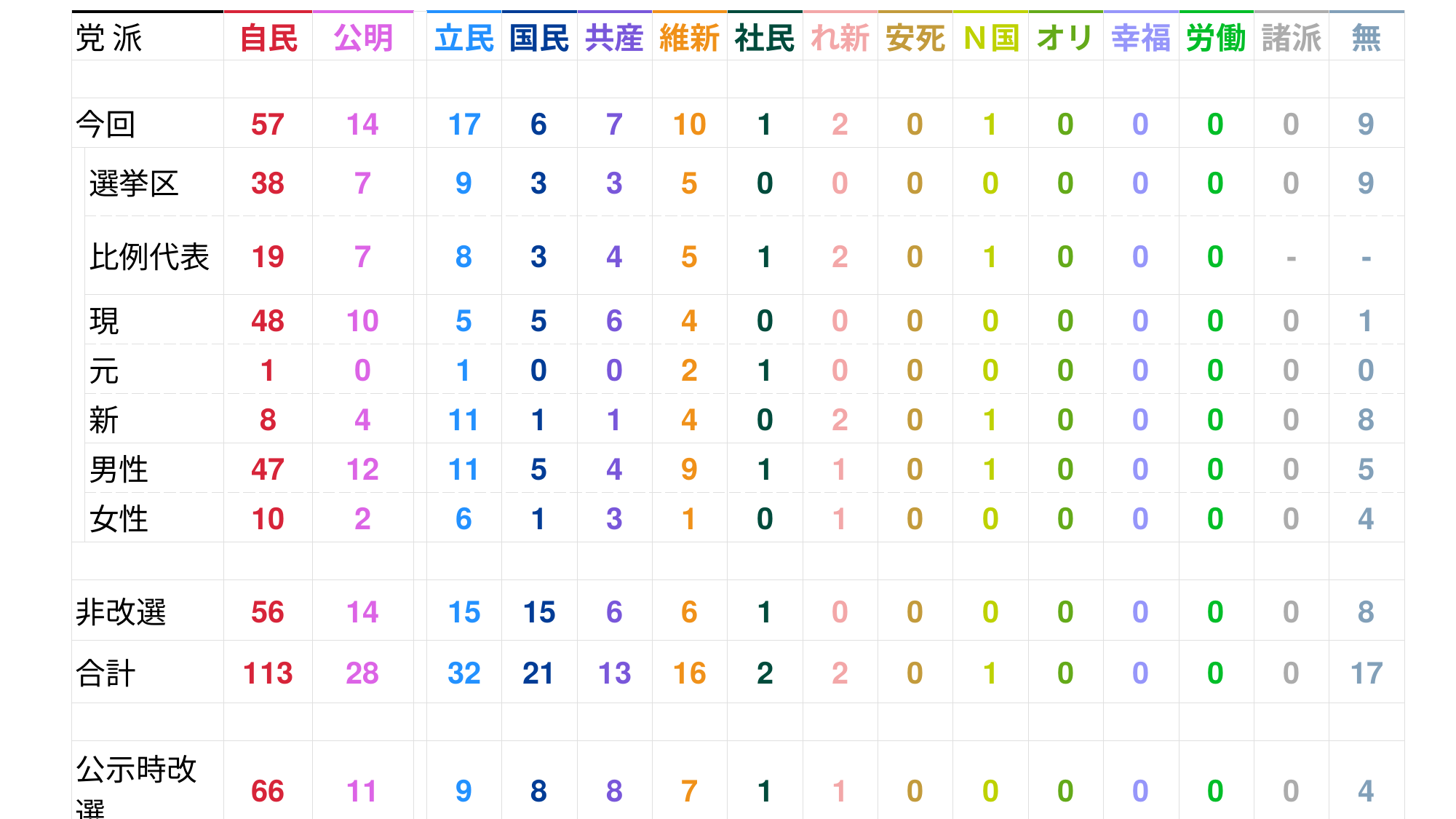

| 党 派 |  | 自民 | 公明 |  | 立民 | 国民 | 共産 | 維新 | 社民 | れ新 | 安死 | Ｎ国 | オリ | 幸福 | 労働 | 諸派 | 無 |
| --- | --- | --- | --- | --- | --- | --- | --- | --- | --- | --- | --- | --- | --- | --- | --- | --- | --- |
|  |  |  |  |  |  |  |  |  |  |  |  |  |  |  |  |  |  |
| 今回 |  | 57 | 14 |  | 17 | 6 | 7 | 10 | 1 | 2 | 0 | 1 | 0 | 0 | 0 | 0 | 9 |
|  | 選挙区 | 38 | 7 |  | 9 | 3 | 3 | 5 | 0 | 0 | 0 | 0 | 0 | 0 | 0 | 0 | 9 |
|  | 比例代表 | 19 | 7 |  | 8 | 3 | 4 | 5 | 1 | 2 | 0 | 1 | 0 | 0 | 0 | ‐ | ‐ |
|  | 現 | 48 | 10 |  | 5 | 5 | 6 | 4 | 0 | 0 | 0 | 0 | 0 | 0 | 0 | 0 | 1 |
|  | 元 | 1 | 0 |  | 1 | 0 | 0 | 2 | 1 | 0 | 0 | 0 | 0 | 0 | 0 | 0 | 0 |
|  | 新 | 8 | 4 |  | 11 | 1 | 1 | 4 | 0 | 2 | 0 | 1 | 0 | 0 | 0 | 0 | 8 |
|  | 男性 | 47 | 12 |  | 11 | 5 | 4 | 9 | 1 | 1 | 0 | 1 | 0 | 0 | 0 | 0 | 5 |
|  | 女性 | 10 | 2 |  | 6 | 1 | 3 | 1 | 0 | 1 | 0 | 0 | 0 | 0 | 0 | 0 | 4 |
|  |  |  |  |  |  |  |  |  |  |  |  |  |  |  |  |  |  |
| 非改選 |  | 56 | 14 |  | 15 | 15 | 6 | 6 | 1 | 0 | 0 | 0 | 0 | 0 | 0 | 0 | 8 |
| 合計 |  | 113 | 28 |  | 32 | 21 | 13 | 16 | 2 | 2 | 0 | 1 | 0 | 0 | 0 | 0 | 17 |
|  |  |  |  |  |  |  |  |  |  |  |  |  |  |  |  |  |  |
| 公示時改選 |  | 66 | 11 |  | 9 | 8 | 8 | 7 | 1 | 1 | 0 | 0 | 0 | 0 | 0 | 0 | 4 |